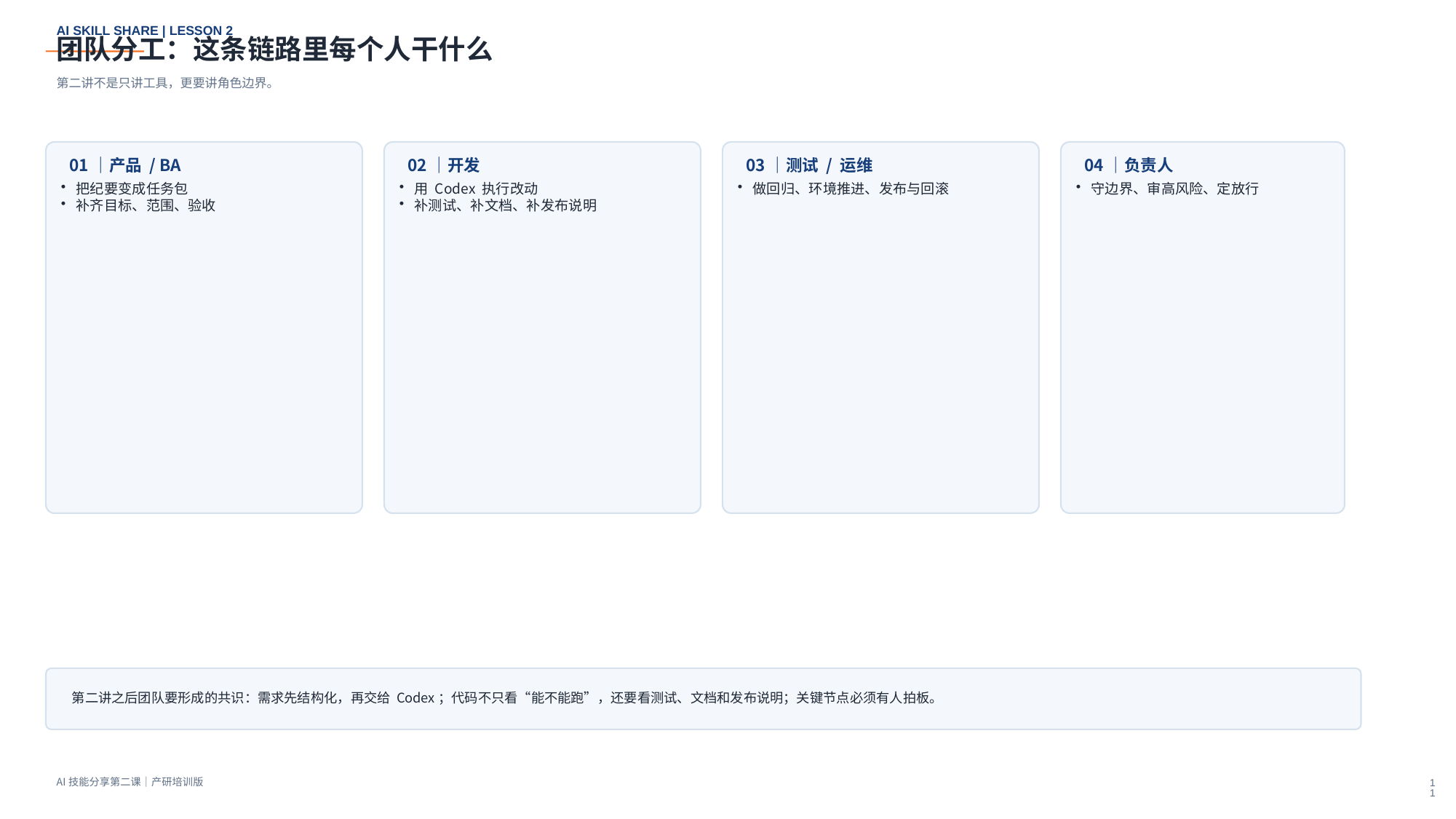

团队分工：这条链路里每个人干什么
第二讲不是只讲工具，更要讲角色边界。

01｜产品 / BA
02｜开发
03｜测试 / 运维
04｜负责人
把纪要变成任务包
补齐目标、范围、验收
用 Codex 执行改动
补测试、补文档、补发布说明
做回归、环境推进、发布与回滚
守边界、审高风险、定放行

第二讲之后团队要形成的共识：需求先结构化，再交给 Codex；代码不只看“能不能跑”，还要看测试、文档和发布说明；关键节点必须有人拍板。
11